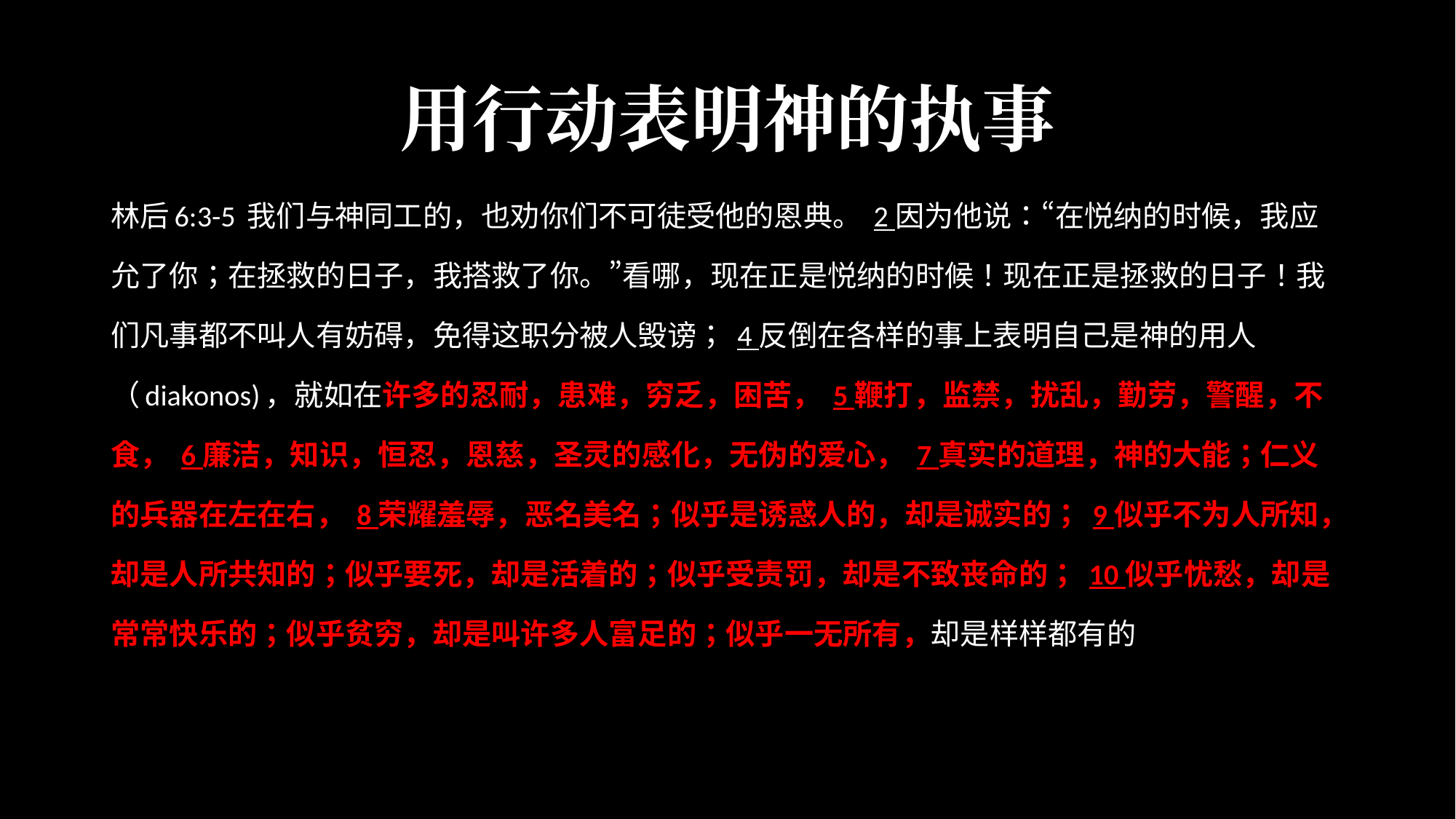

# 用行动表明神的执事
林后6:3-5 我们与神同工的，也劝你们不可徒受他的恩典。 2 因为他说：“在悦纳的时候，我应允了你；在拯救的日子，我搭救了你。”看哪，现在正是悦纳的时候！现在正是拯救的日子！我们凡事都不叫人有妨碍，免得这职分被人毁谤； 4 反倒在各样的事上表明自己是神的用人（diakonos)，就如在许多的忍耐，患难，穷乏，困苦， 5 鞭打，监禁，扰乱，勤劳，警醒，不食， 6 廉洁，知识，恒忍，恩慈，圣灵的感化，无伪的爱心， 7 真实的道理，神的大能；仁义的兵器在左在右， 8 荣耀羞辱，恶名美名；似乎是诱惑人的，却是诚实的； 9 似乎不为人所知，却是人所共知的；似乎要死，却是活着的；似乎受责罚，却是不致丧命的； 10 似乎忧愁，却是常常快乐的；似乎贫穷，却是叫许多人富足的；似乎一无所有，却是样样都有的